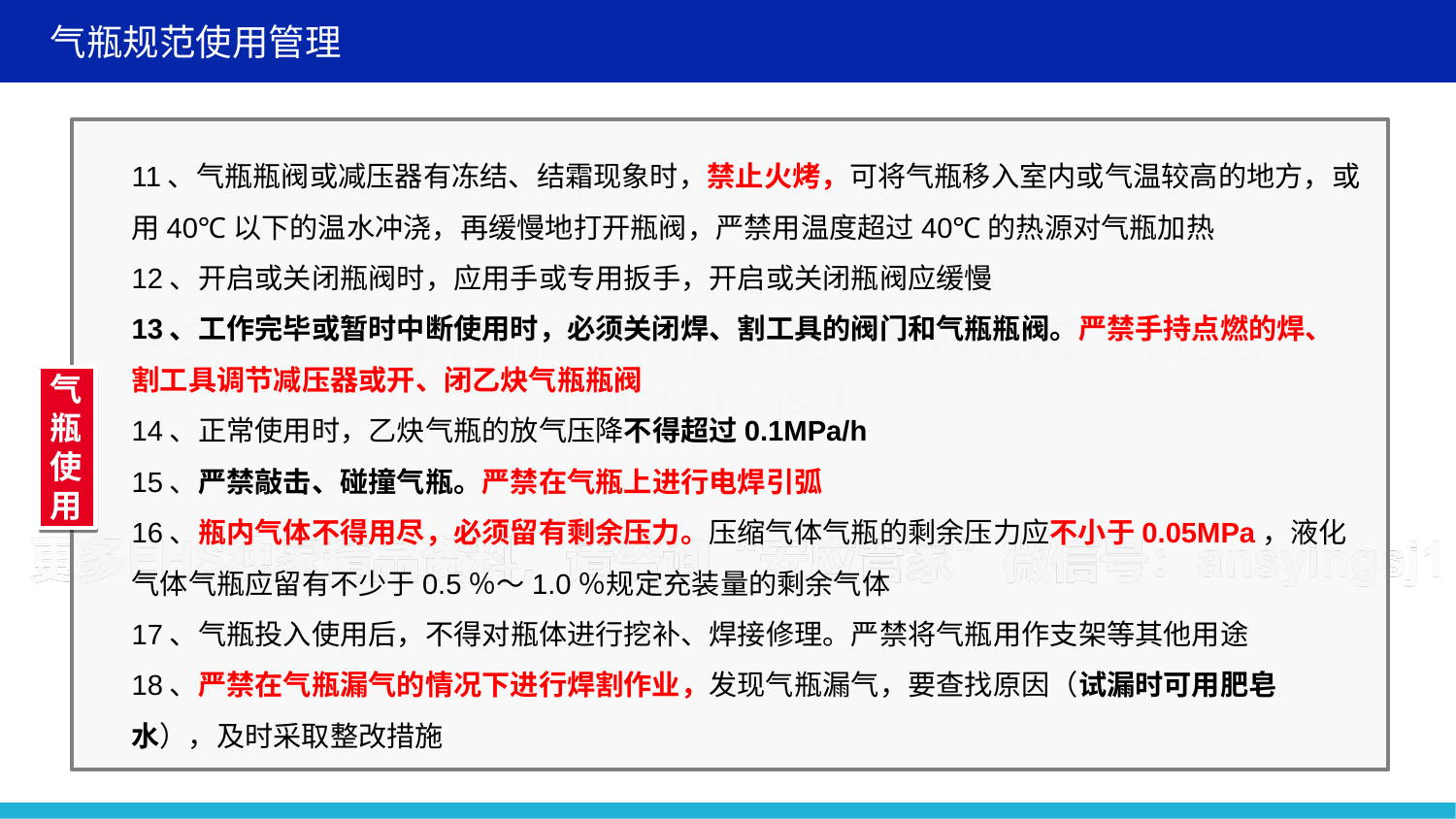

气瓶规范使用管理

11、气瓶瓶阀或减压器有冻结、结霜现象时，禁止火烤，可将气瓶移入室内或气温较高的地方，或用40℃以下的温水冲浇，再缓慢地打开瓶阀，严禁用温度超过40℃的热源对气瓶加热
12、开启或关闭瓶阀时，应用手或专用扳手，开启或关闭瓶阀应缓慢
13、工作完毕或暂时中断使用时，必须关闭焊、割工具的阀门和气瓶瓶阀。严禁手持点燃的焊、割工具调节减压器或开、闭乙炔气瓶瓶阀
14、正常使用时，乙炔气瓶的放气压降不得超过0.1MPa/h
15、严禁敲击、碰撞气瓶。严禁在气瓶上进行电焊引弧
16、瓶内气体不得用尽，必须留有剩余压力。压缩气体气瓶的剩余压力应不小于0.05MPa，液化气体气瓶应留有不少于0.5％～1.0％规定充装量的剩余气体
17、气瓶投入使用后，不得对瓶体进行挖补、焊接修理。严禁将气瓶用作支架等其他用途
18、严禁在气瓶漏气的情况下进行焊割作业，发现气瓶漏气，要查找原因（试漏时可用肥皂水），及时采取整改措施
气瓶使用